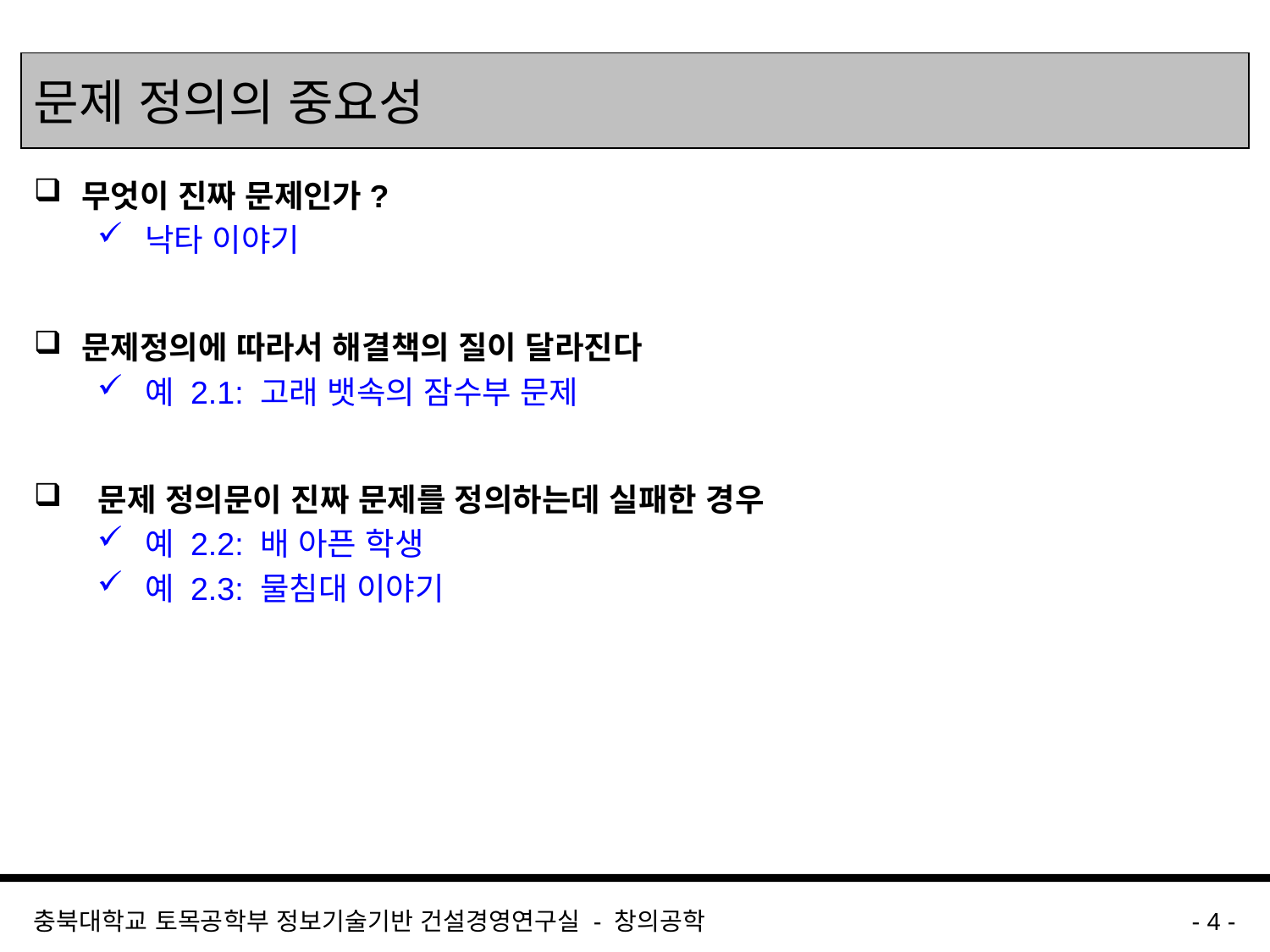

# 문제 정의의 중요성
무엇이 진짜 문제인가?
낙타 이야기

문제정의에 따라서 해결책의 질이 달라진다
예 2.1: 고래 뱃속의 잠수부 문제

 문제 정의문이 진짜 문제를 정의하는데 실패한 경우
예 2.2: 배 아픈 학생
예 2.3: 물침대 이야기
충북대학교 토목공학부 정보기술기반 건설경영연구실 - 창의공학
- 4 -